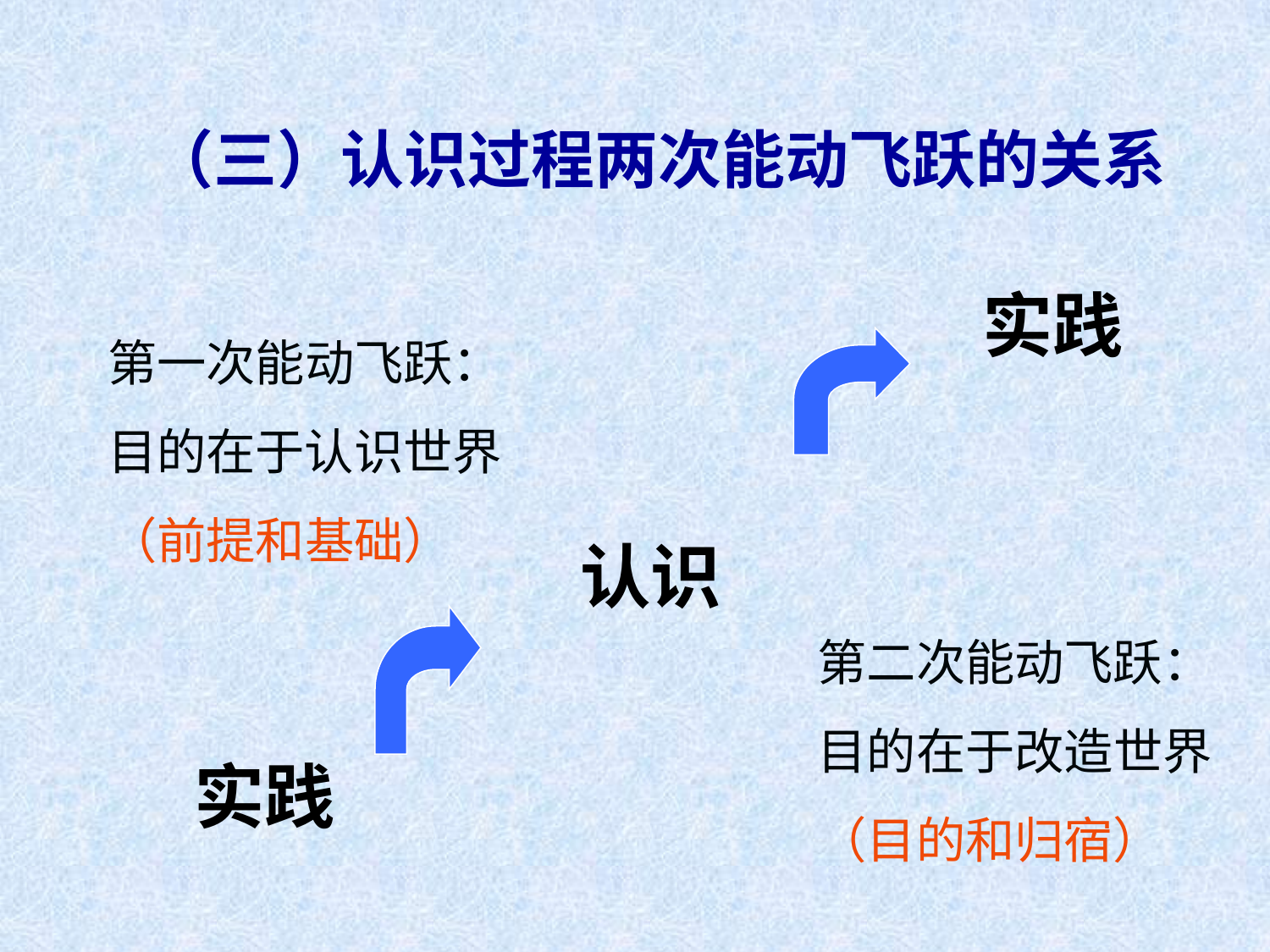

（三）认识过程两次能动飞跃的关系
  实践
第一次能动飞跃：目的在于认识世界（前提和基础）

 认识
第二次能动飞跃：目的在于改造世界（目的和归宿）

    实践